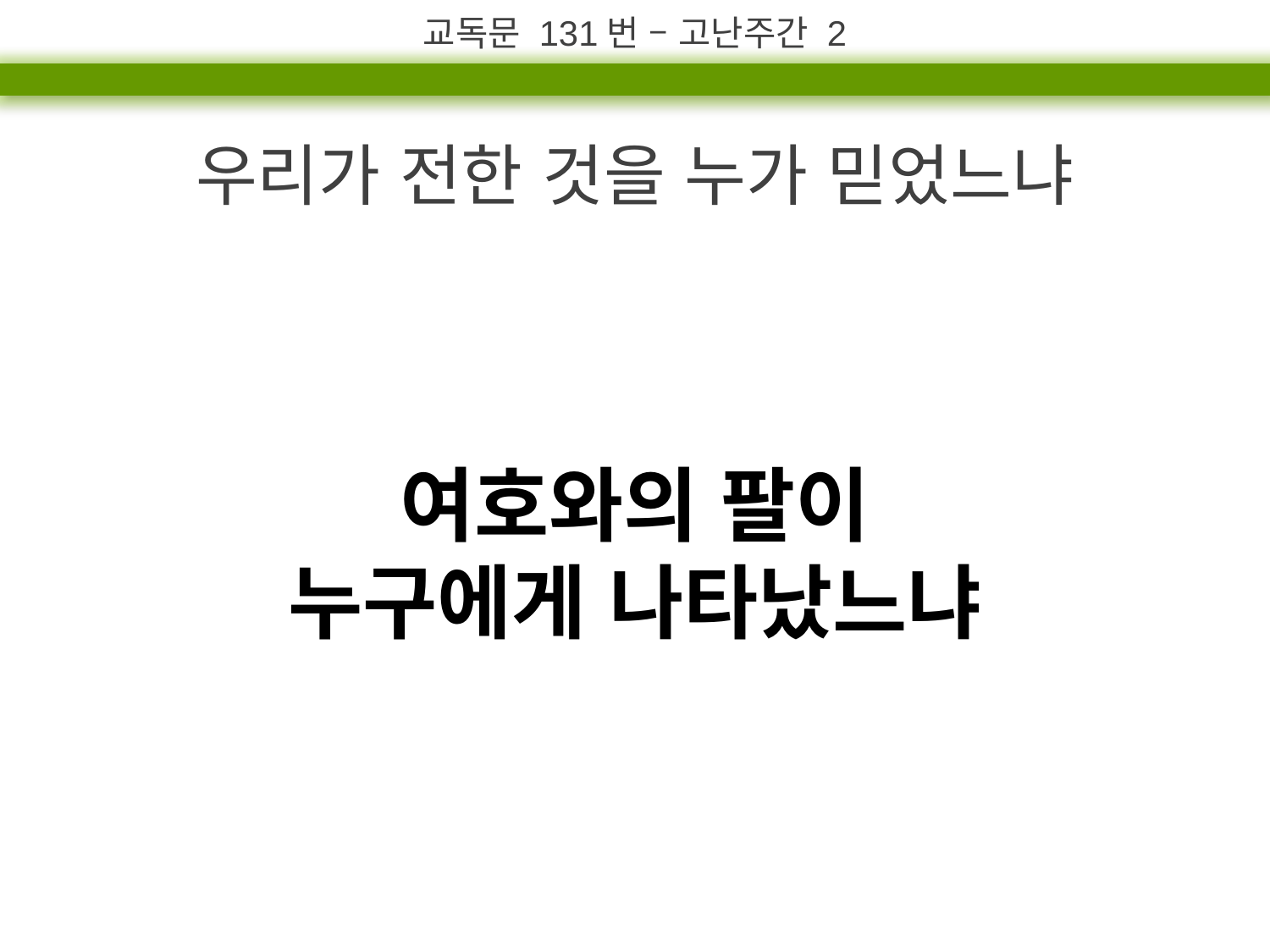

교독문 131번 – 고난주간 2

우리가 전한 것을 누가 믿었느냐
여호와의 팔이
누구에게 나타났느냐